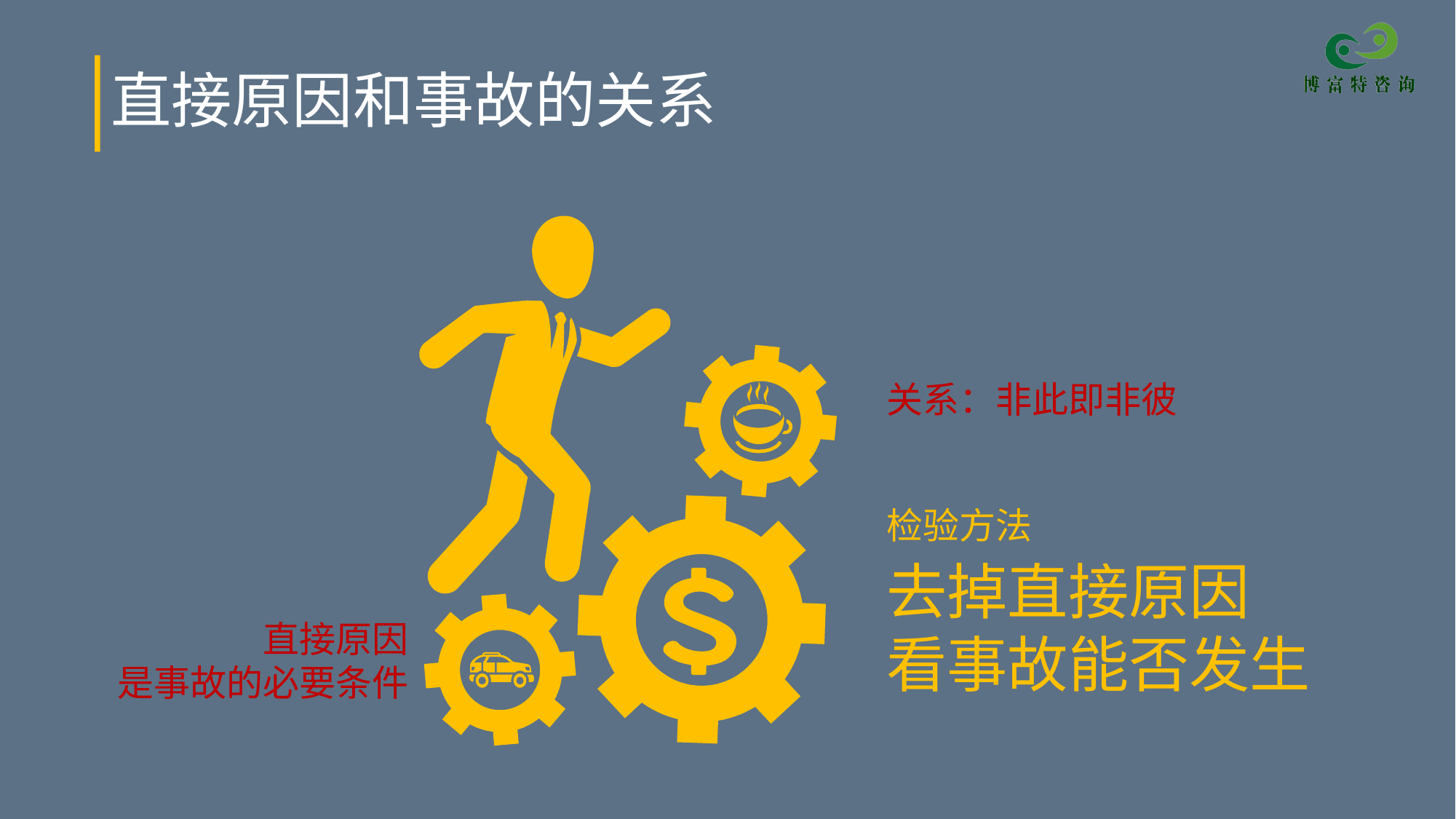

直接原因和事故的关系

关系：非此即非彼

检验方法
去掉直接原因
看事故能否发生
直接原因
是事故的必要条件